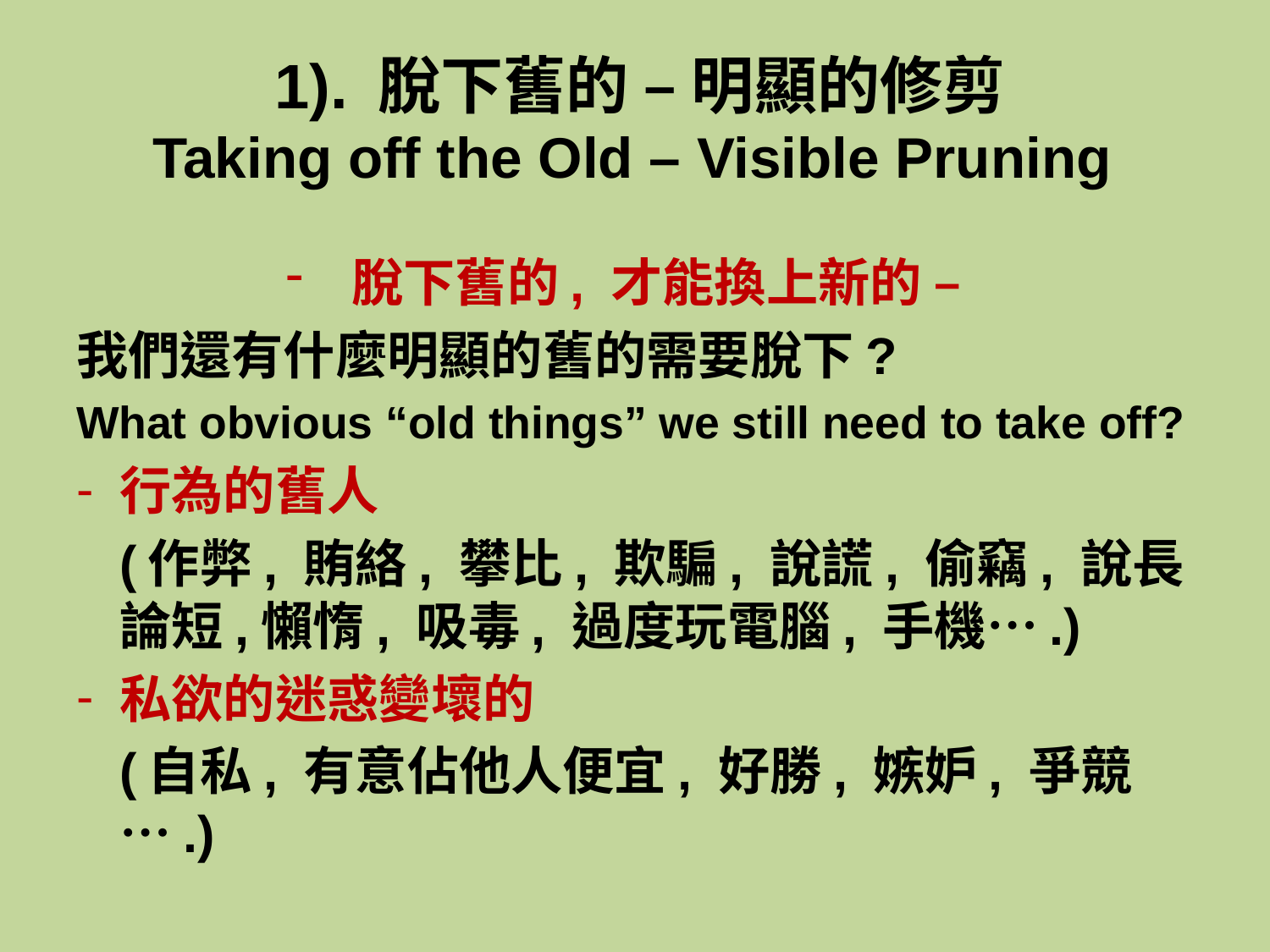

# 1). 脫下舊的 – 明顯的修剪 Taking off the Old – Visible Pruning
脫下舊的, 才能換上新的 –
我們還有什麼明顯的舊的需要脫下?
What obvious “old things” we still need to take off?
行為的舊人
   (作弊, 賄絡, 攀比, 欺騙, 說謊, 偷竊, 說長論短,懶惰, 吸毒, 過度玩電腦, 手機….)
私欲的迷惑變壞的
   (自私, 有意佔他人便宜, 好勝, 嫉妒, 爭競….)